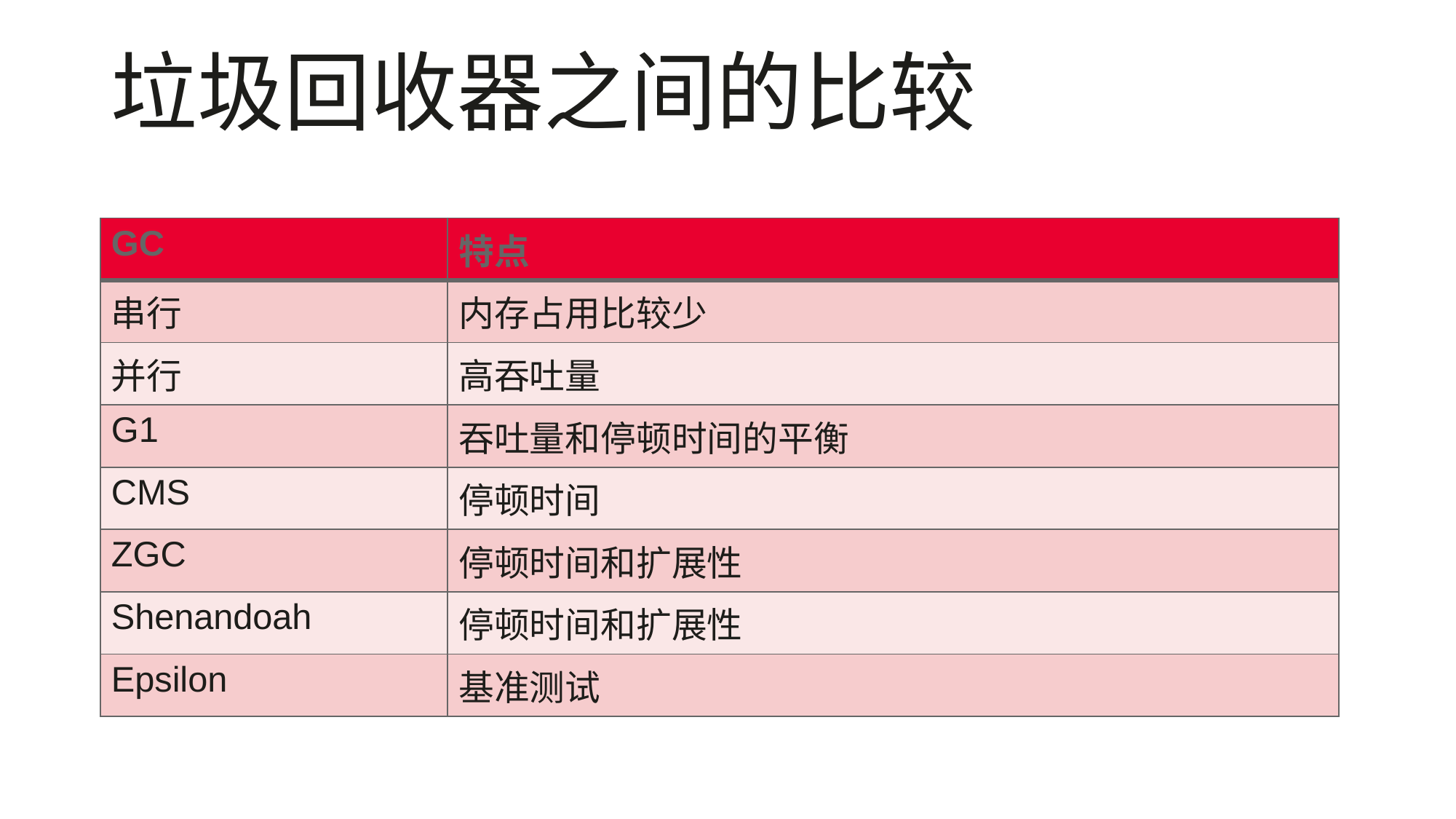

# 垃圾回收器之间的比较
| GC | 特点 |
| --- | --- |
| 串行 | 内存占用比较少 |
| 并行 | 高吞吐量 |
| G1 | 吞吐量和停顿时间的平衡 |
| CMS | 停顿时间 |
| ZGC | 停顿时间和扩展性 |
| Shenandoah | 停顿时间和扩展性 |
| Epsilon | 基准测试 |